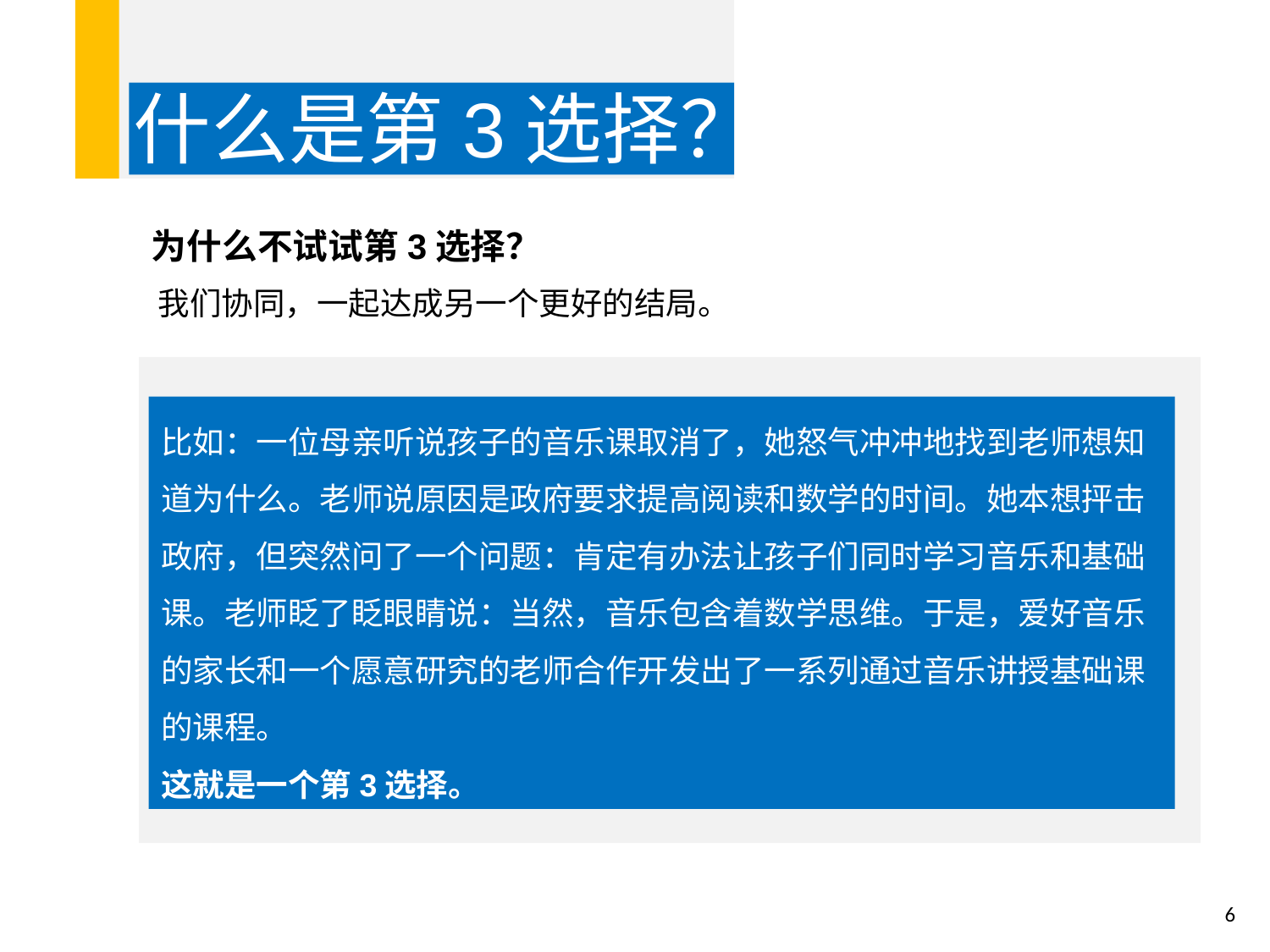

什么是第3选择？

为什么不试试第3选择？

我们协同，一起达成另一个更好的结局。

比如：一位母亲听说孩子的音乐课取消了，她怒气冲冲地找到老师想知道为什么。老师说原因是政府要求提高阅读和数学的时间。她本想抨击政府，但突然问了一个问题：肯定有办法让孩子们同时学习音乐和基础课。老师眨了眨眼睛说：当然，音乐包含着数学思维。于是，爱好音乐的家长和一个愿意研究的老师合作开发出了一系列通过音乐讲授基础课的课程。
这就是一个第3选择。